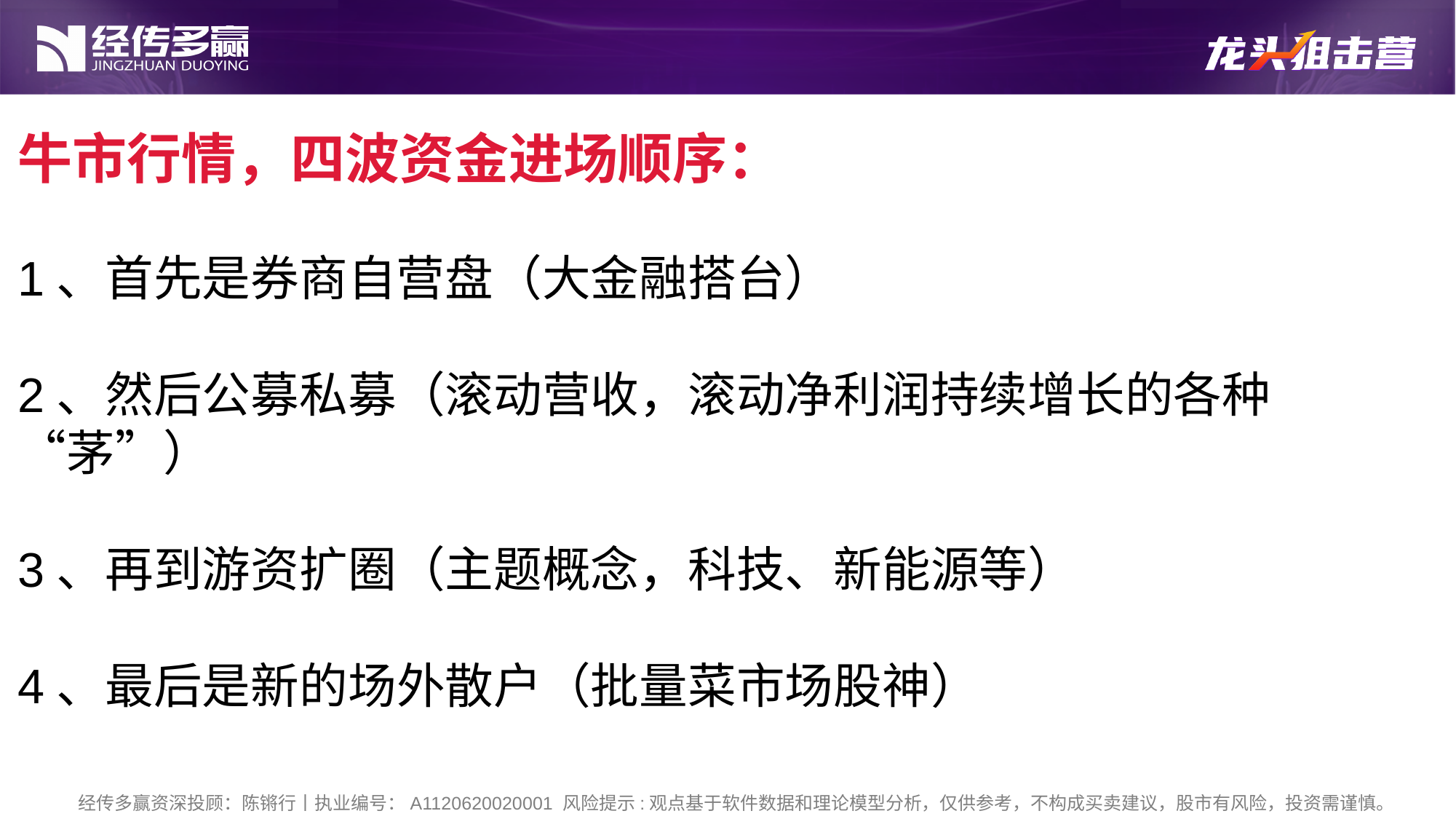

牛市行情，四波资金进场顺序：
1、首先是券商自营盘（大金融搭台）

2、然后公募私募（滚动营收，滚动净利润持续增长的各种“茅”）

3、再到游资扩圈（主题概念，科技、新能源等）

4、最后是新的场外散户（批量菜市场股神）